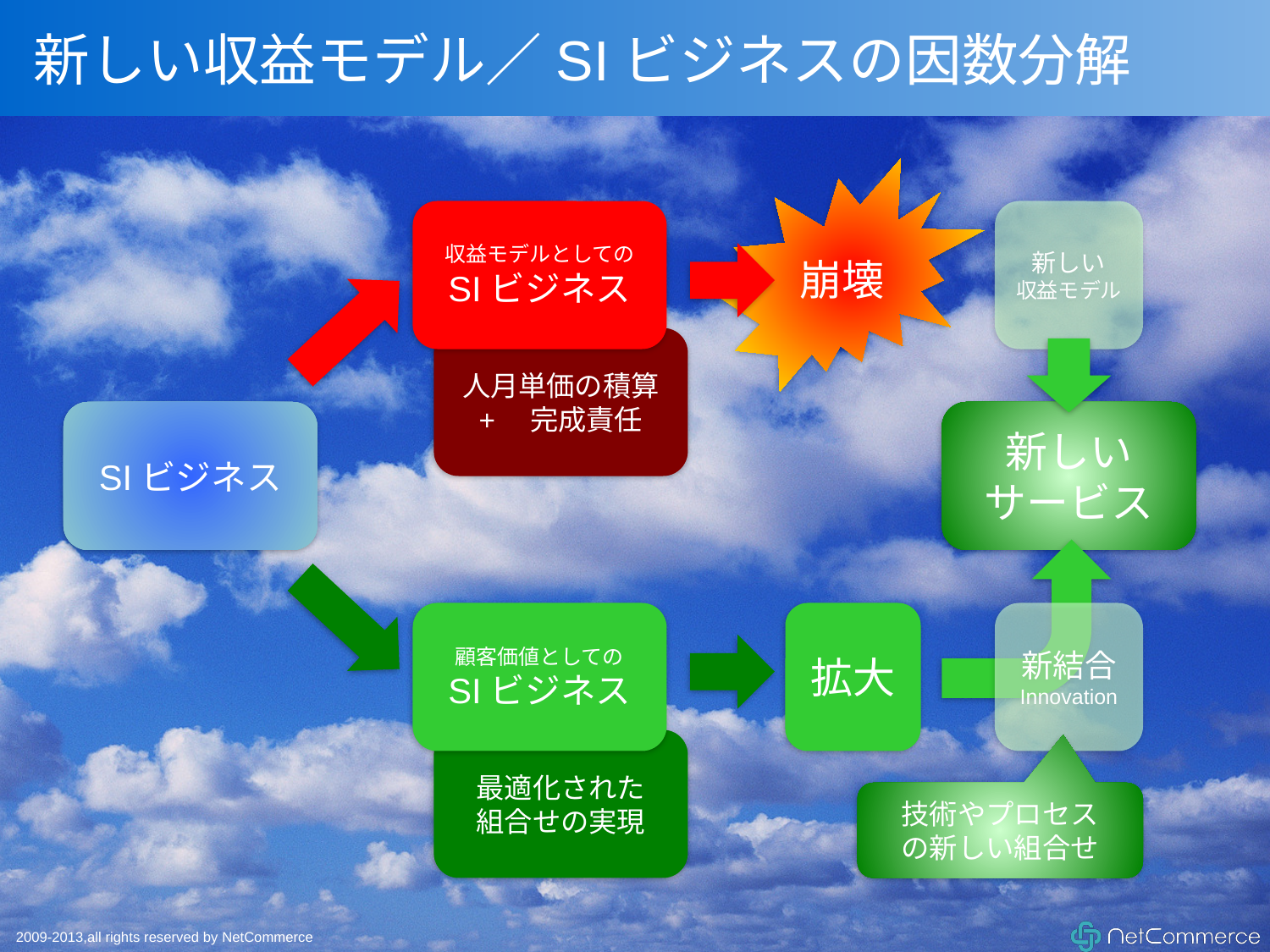

# 新しい収益モデル／SIビジネスの因数分解
崩壊

収益モデルとしての
SIビジネス

顧客価値としての
SIビジネス
新しい
収益モデル

新しい
サービス

新結合
Innovation
人月単価の積算
+　完成責任
SIビジネス
拡大

最適化された
組合せの実現
技術やプロセス
の新しい組合せ